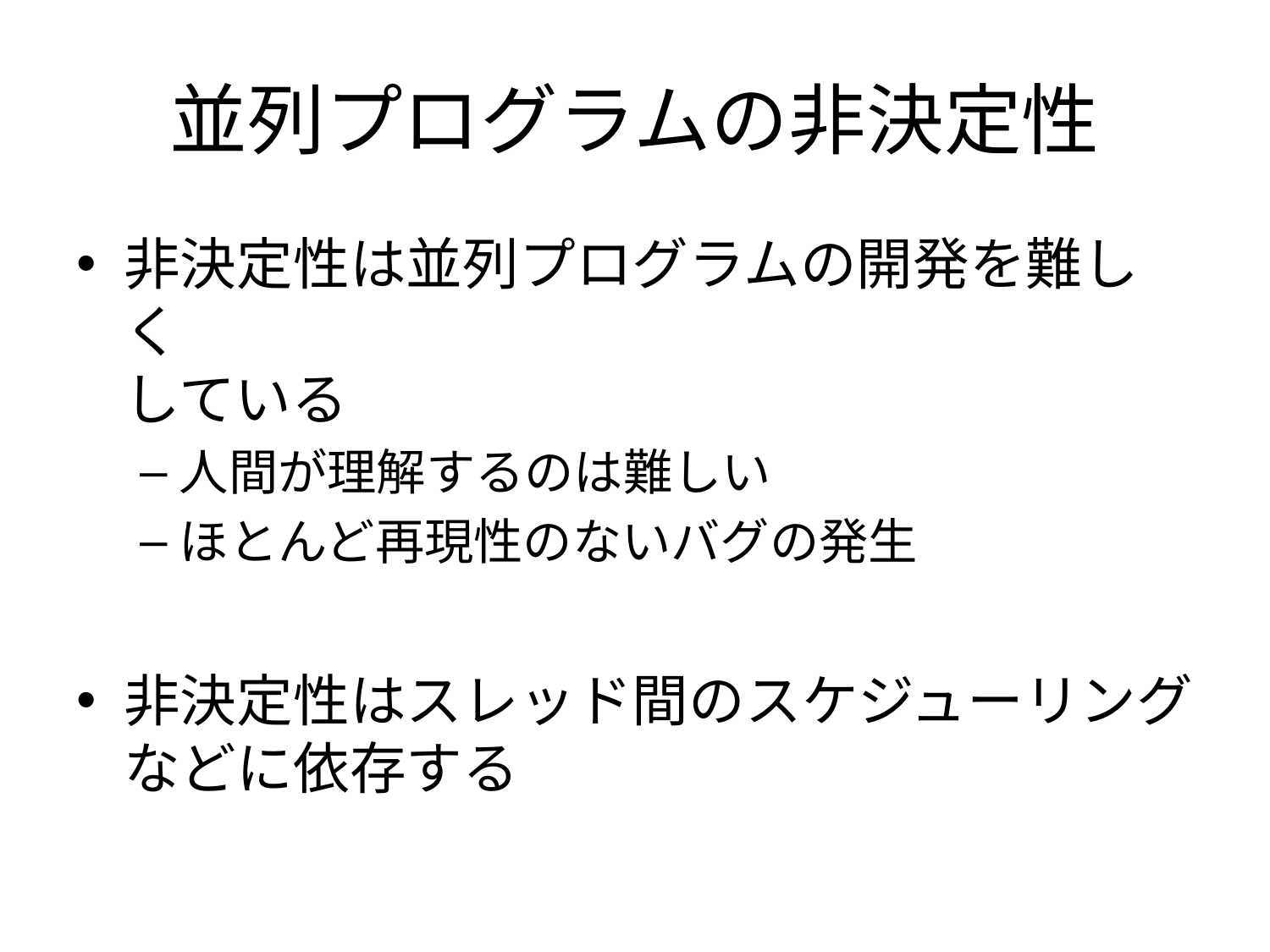

# 並列プログラムの非決定性
非決定性は並列プログラムの開発を難しく
している
人間が理解するのは難しい
ほとんど再現性のないバグの発生

非決定性はスレッド間のスケジューリング
などに依存する